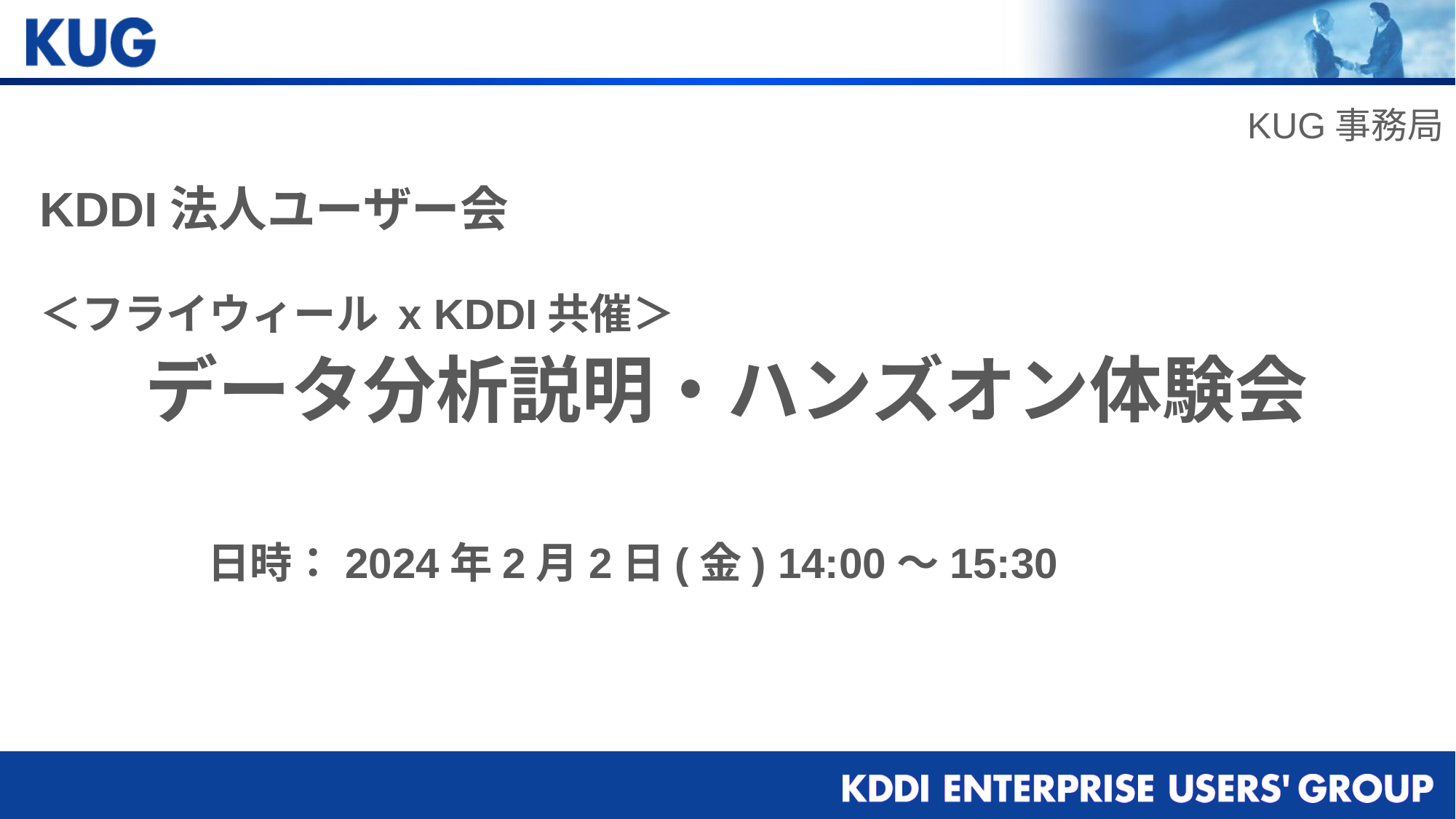

KUG事務局
# KDDI法人ユーザー会 ＜フライウィール x KDDI共催＞
データ分析説明・ハンズオン体験会
日時：2024年2月2日(金) 14:00～15:30